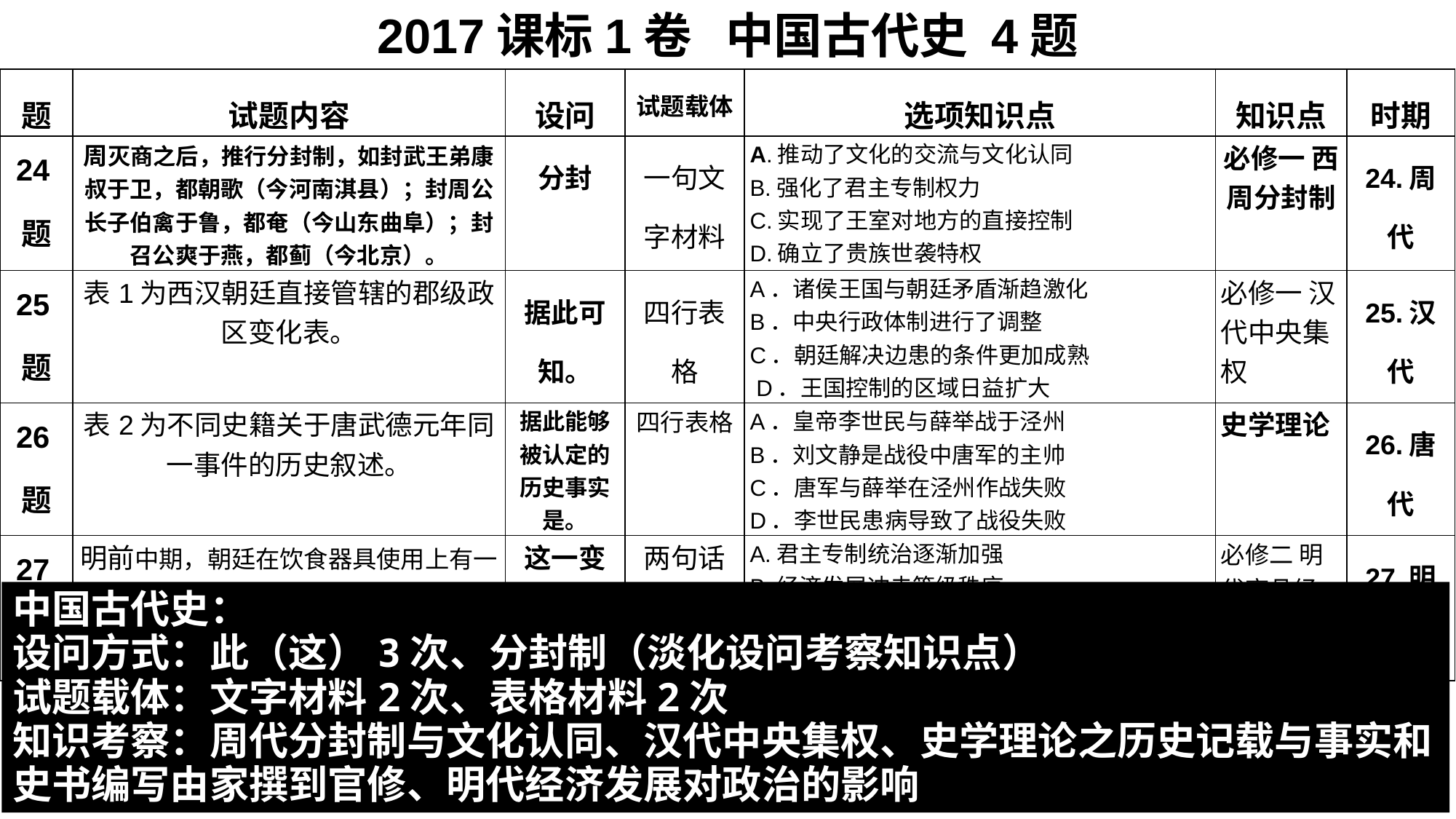

2017课标1卷   中国古代史 4题
| 题 | 试题内容 | 设问 | 试题载体 | 选项知识点 | 知识点 | 时期 |
| --- | --- | --- | --- | --- | --- | --- |
| 24题 | 周灭商之后，推行分封制，如封武王弟康叔于卫，都朝歌（今河南淇县）；封周公长子伯禽于鲁，都奄（今山东曲阜）；封召公爽于燕，都蓟（今北京）。 | 分封 | 一句文字材料 | A.推动了文化的交流与文化认同　　　 B.强化了君主专制权力 C.实现了王室对地方的直接控制　　　 D.确立了贵族世袭特权 | 必修一 西周分封制 | 24.周代 |
| 25题 | 表1为西汉朝廷直接管辖的郡级政区变化表。 | 据此可知。 | 四行表格 | A．诸侯王国与朝廷矛盾渐趋激化 B．中央行政体制进行了调整 C．朝廷解决边患的条件更加成熟 D．王国控制的区域日益扩大 | 必修一 汉代中央集权 | 25.汉代 |
| 26题 | 表2为不同史籍关于唐武德元年同一事件的历史叙述。 | 据此能够被认定的历史事实是。 | 四行表格 | A．皇帝李世民与薛举战于泾州 B．刘文静是战役中唐军的主帅 C．唐军与薛举在泾州作战失败 D．李世民患病导致了战役失败 | 史学理论 | 26.唐代 |
| 27题 | 明前中期，朝廷在饮食器具使用上有一套严格规定，例如官员不得使用玉制器皿等。到明后期，连低级官员乃至普通人家也都使用玉制器皿 | 这一变化反映了 | 两句话材料 | A.君主专制统治逐渐加强 B.经济发展冲击等级秩序 C.市民兴起瓦解传统伦理 D.低级官员易染奢靡风气 | 必修二 明代商品经济发展影响 | 27.明代 |
中国古代史：
设问方式：此（这）3次、分封制（淡化设问考察知识点）
试题载体：文字材料2次、表格材料2次
知识考察：周代分封制与文化认同、汉代中央集权、史学理论之历史记载与事实和史书编写由家撰到官修、明代经济发展对政治的影响